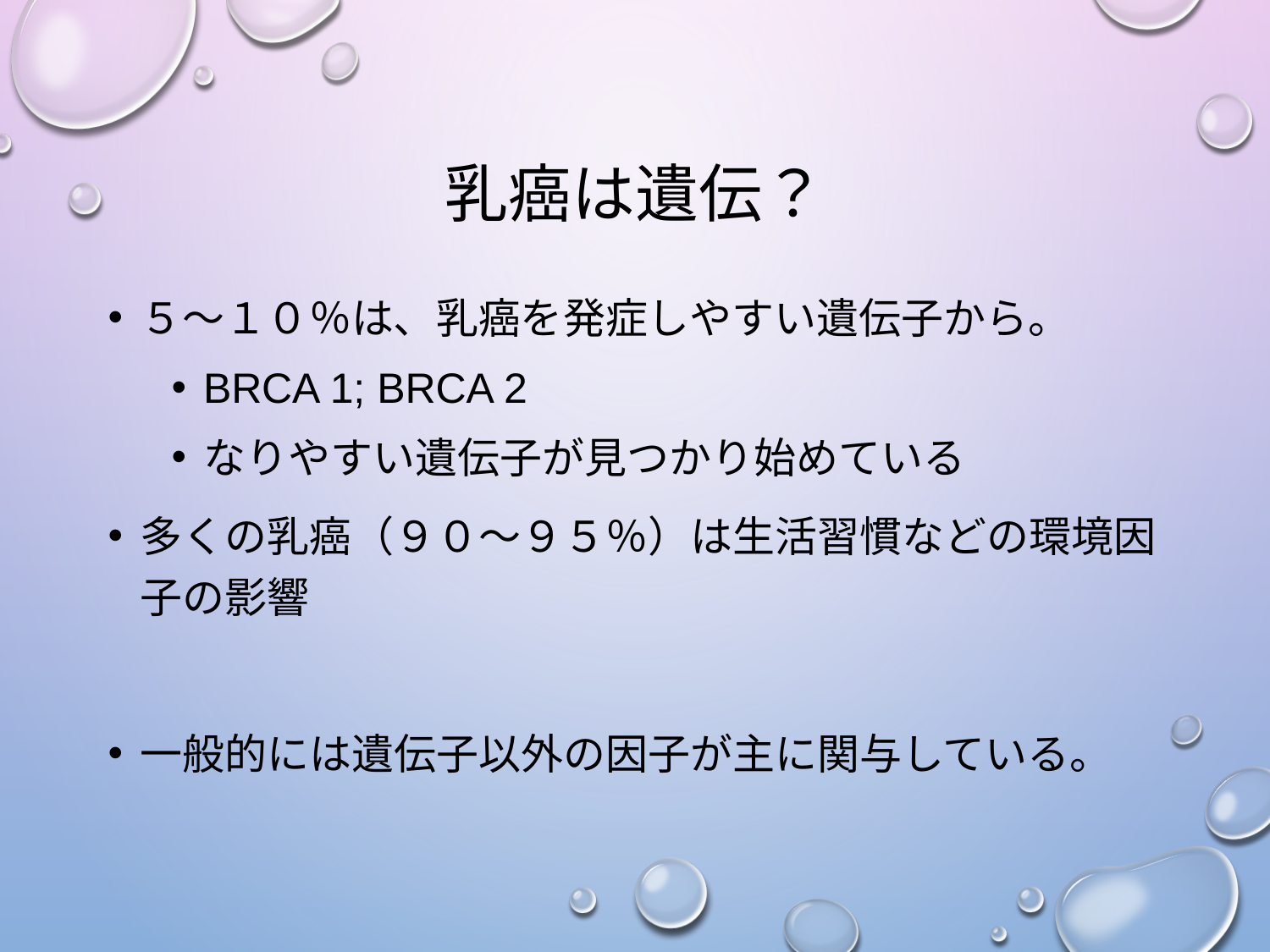

# 乳癌は遺伝？
５〜１０％は、乳癌を発症しやすい遺伝子から。
BRCA 1; brca 2
なりやすい遺伝子が見つかり始めている
多くの乳癌（９０〜９５％）は生活習慣などの環境因子の影響

一般的には遺伝子以外の因子が主に関与している。